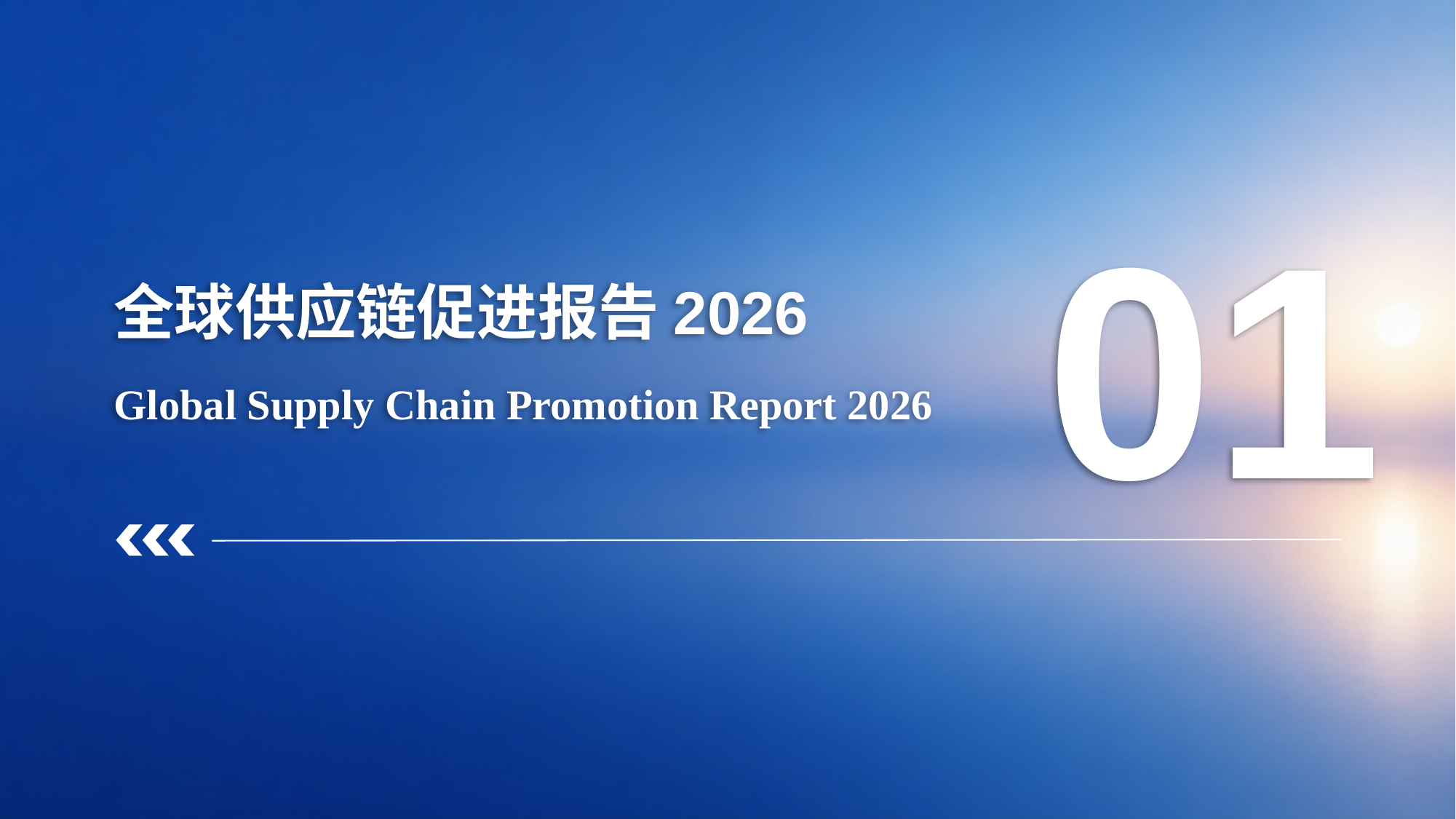

01
全球供应链促进报告2026
Global Supply Chain Promotion Report 2026